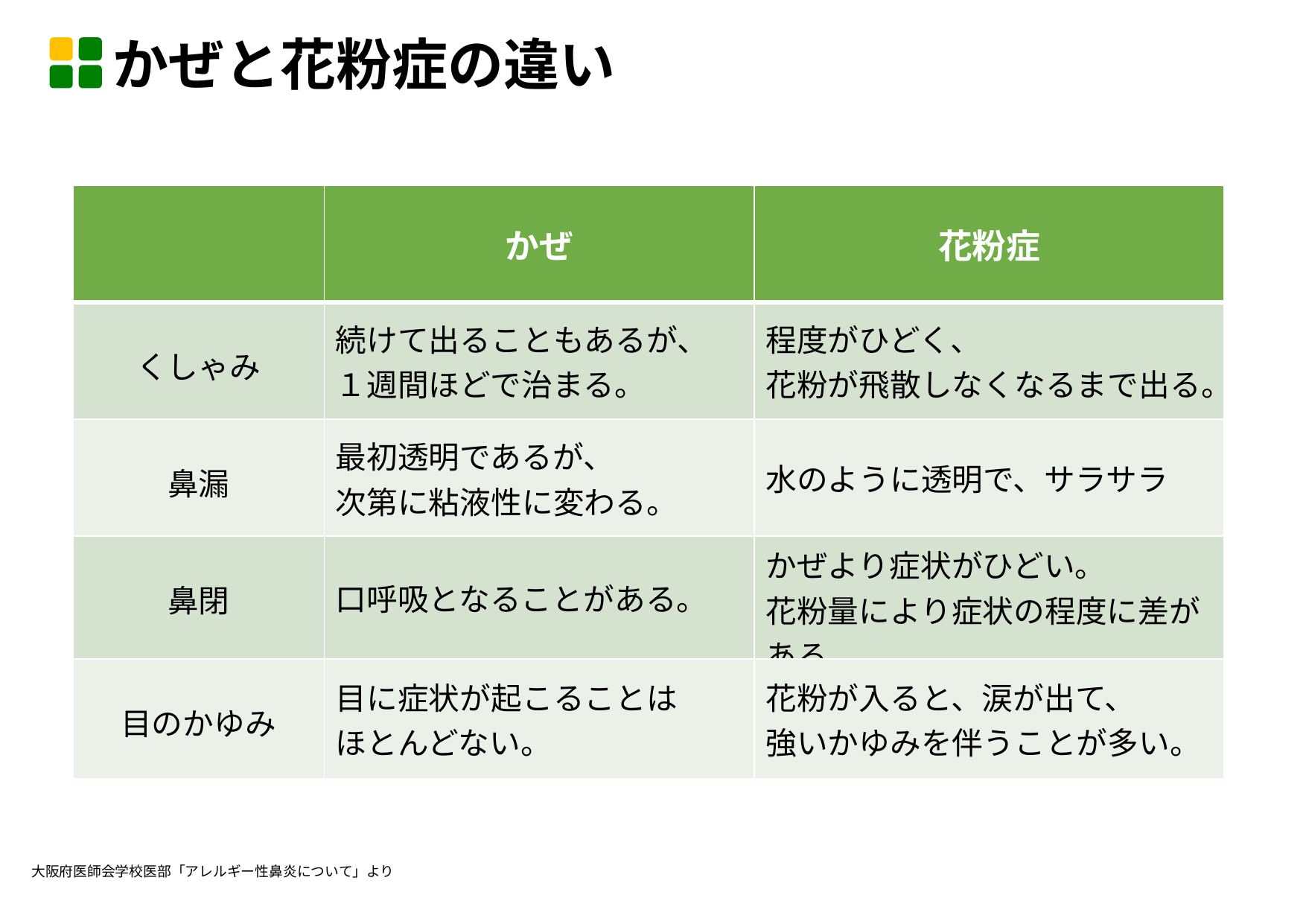

かぜと花粉症の違い

|  | かぜ | 花粉症 |
| --- | --- | --- |
| くしゃみ | 続けて出ることもあるが、 １週間ほどで治まる。 | 程度がひどく、 花粉が飛散しなくなるまで出る。 |
| 鼻漏 | 最初透明であるが、 次第に粘液性に変わる。 | 水のように透明で、サラサラ |
| 鼻閉 | 口呼吸となることがある。 | かぜより症状がひどい。 花粉量により症状の程度に差がある。 |
| 目のかゆみ | 目に症状が起こることは ほとんどない。 | 花粉が入ると、涙が出て、 強いかゆみを伴うことが多い。 |
大阪府医師会学校医部「アレルギー性鼻炎について」より